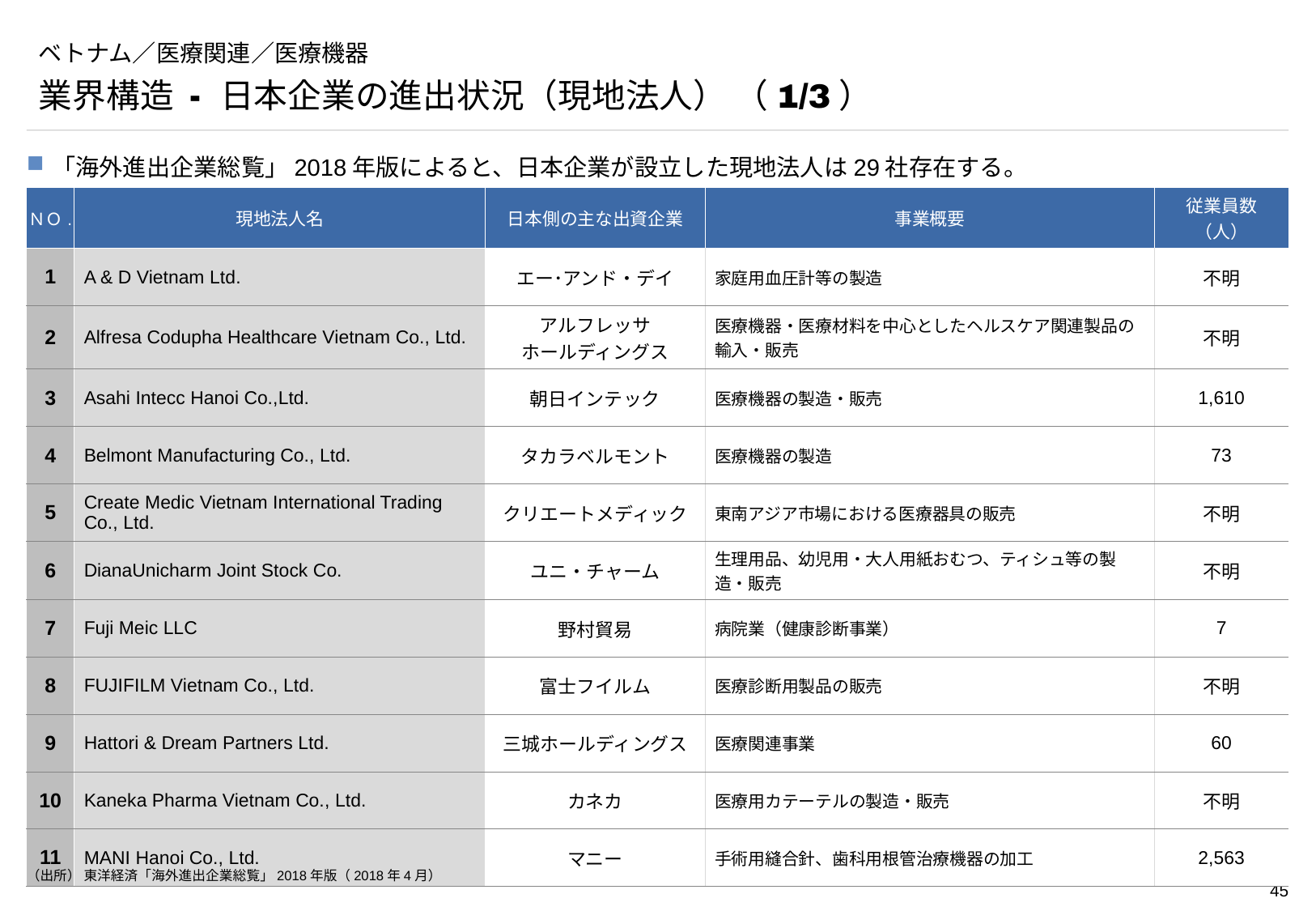

# ベトナム／医療関連／医療機器
業界構造 - 日本企業の進出状況（現地法人） （1/3）
「海外進出企業総覧」2018年版によると、日本企業が設立した現地法人は29社存在する。
| ＮＯ. | 現地法人名 | 日本側の主な出資企業 | 事業概要 | 従業員数（人） |
| --- | --- | --- | --- | --- |
| 1 | A & D Vietnam Ltd. | エー･アンド・デイ | 家庭用血圧計等の製造 | 不明 |
| 2 | Alfresa Codupha Healthcare Vietnam Co., Ltd. | アルフレッサ ホールディングス | 医療機器・医療材料を中心としたヘルスケア関連製品の輸入・販売 | 不明 |
| 3 | Asahi Intecc Hanoi Co.,Ltd. | 朝日インテック | 医療機器の製造・販売 | 1,610 |
| 4 | Belmont Manufacturing Co., Ltd. | タカラベルモント | 医療機器の製造 | 73 |
| 5 | Create Medic Vietnam International Trading Co., Ltd. | クリエートメディック | 東南アジア市場における医療器具の販売 | 不明 |
| 6 | DianaUnicharm Joint Stock Co. | ユニ・チャーム | 生理用品、幼児用・大人用紙おむつ、ティシュ等の製造・販売 | 不明 |
| 7 | Fuji Meic LLC | 野村貿易 | 病院業（健康診断事業） | 7 |
| 8 | FUJIFILM Vietnam Co., Ltd. | 富士フイルム | 医療診断用製品の販売 | 不明 |
| 9 | Hattori & Dream Partners Ltd. | 三城ホールディングス | 医療関連事業 | 60 |
| 10 | Kaneka Pharma Vietnam Co., Ltd. | カネカ | 医療用カテーテルの製造・販売 | 不明 |
| 11 | MANI Hanoi Co., Ltd. | マニー | 手術用縫合針、歯科用根管治療機器の加工 | 2,563 |
（出所） 東洋経済「海外進出企業総覧」2018年版（2018年4月）